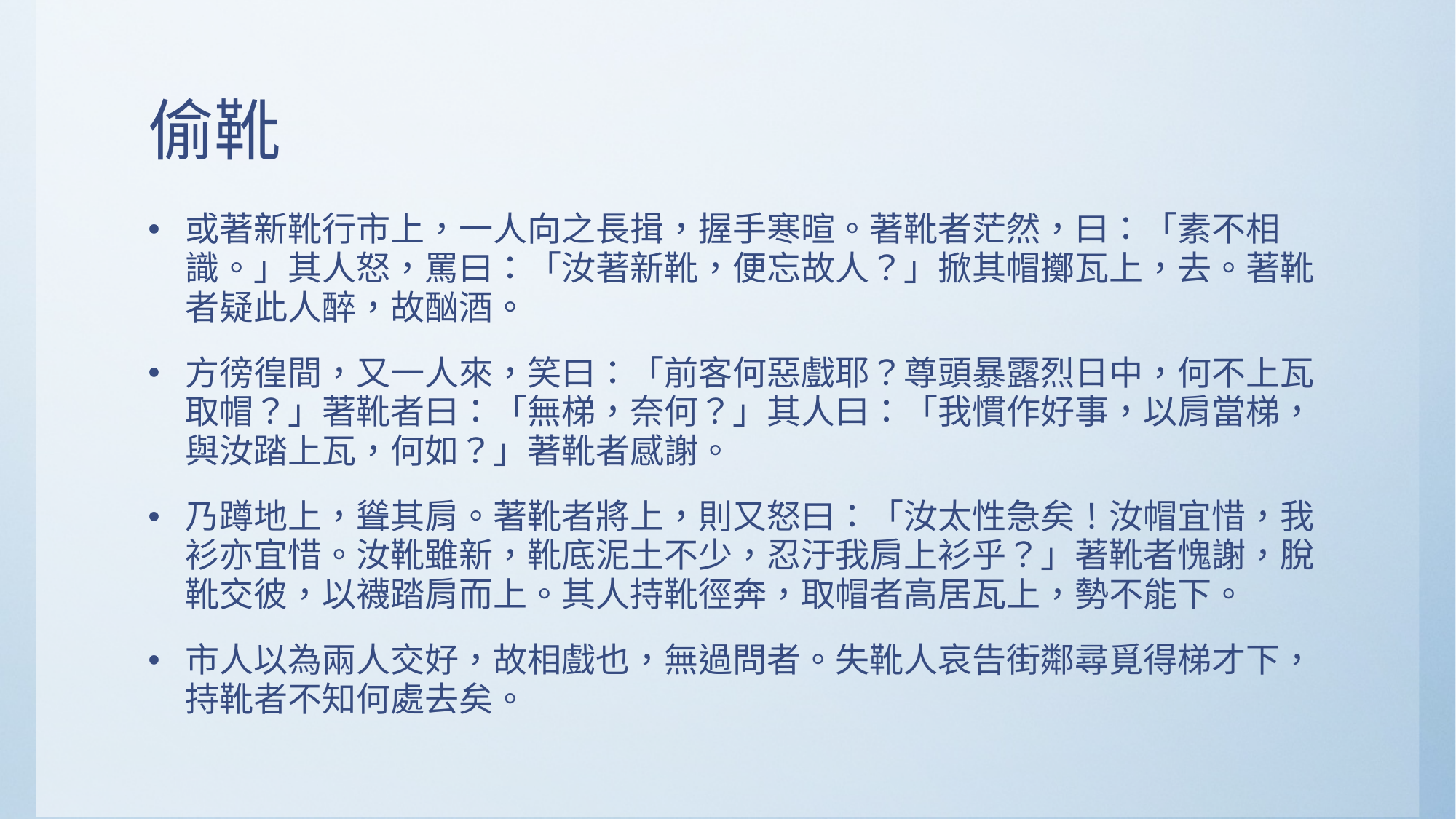

# 偷靴
或著新靴行市上，一人向之長揖，握手寒暄。著靴者茫然，曰：「素不相識。」其人怒，罵曰：「汝著新靴，便忘故人？」掀其帽擲瓦上，去。著靴者疑此人醉，故酗酒。
方徬徨間，又一人來，笑曰：「前客何惡戲耶？尊頭暴露烈日中，何不上瓦取帽？」著靴者曰：「無梯，奈何？」其人曰：「我慣作好事，以肩當梯，與汝踏上瓦，何如？」著靴者感謝。
乃蹲地上，聳其肩。著靴者將上，則又怒曰：「汝太性急矣！汝帽宜惜，我衫亦宜惜。汝靴雖新，靴底泥土不少，忍汙我肩上衫乎？」著靴者愧謝，脫靴交彼，以襪踏肩而上。其人持靴徑奔，取帽者高居瓦上，勢不能下。
市人以為兩人交好，故相戲也，無過問者。失靴人哀告街鄰尋覓得梯才下，持靴者不知何處去矣。